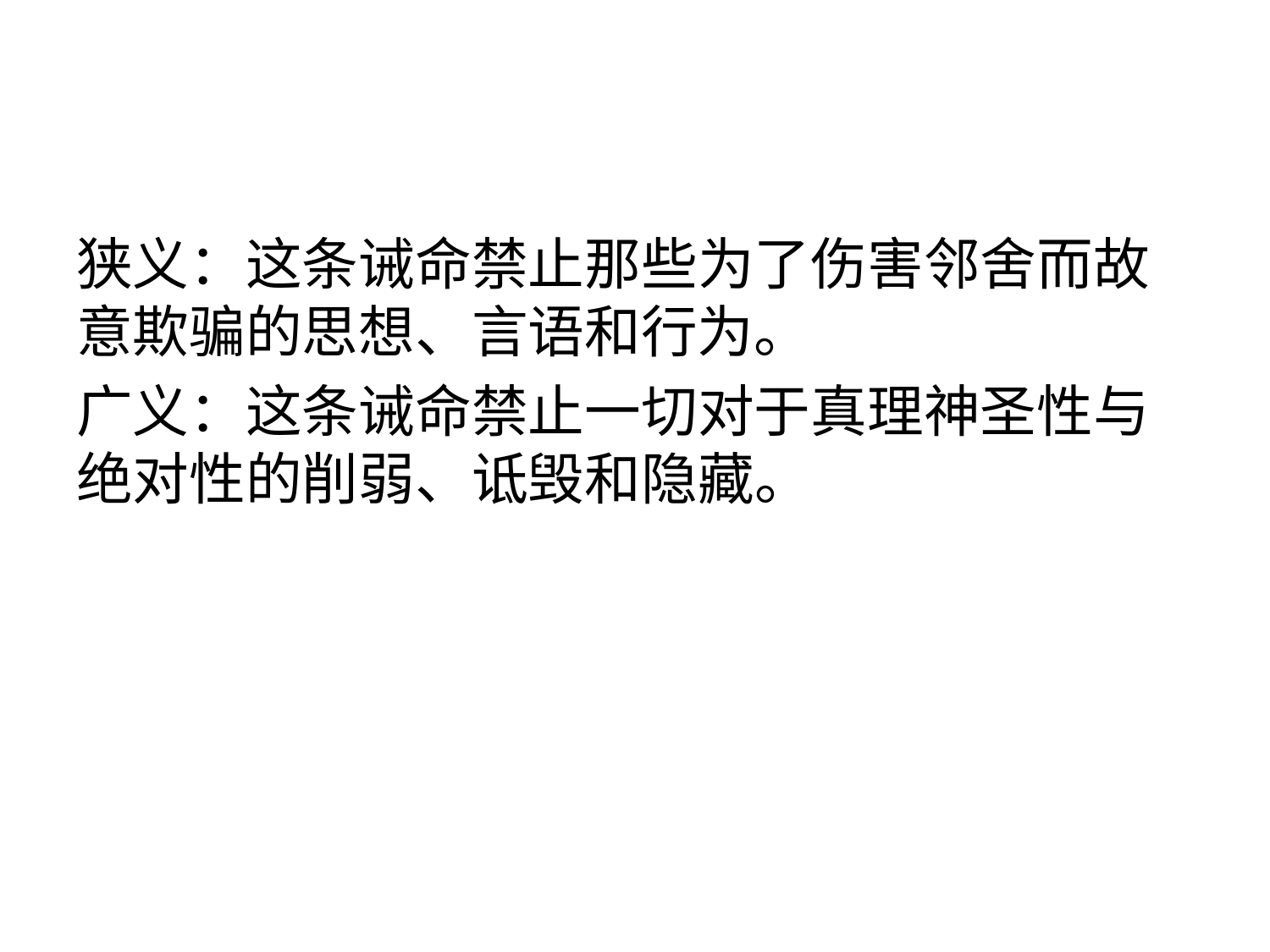

#
狭义：这条诫命禁止那些为了伤害邻舍而故意欺骗的思想、言语和行为。
广义：这条诫命禁止一切对于真理神圣性与绝对性的削弱、诋毁和隐藏。